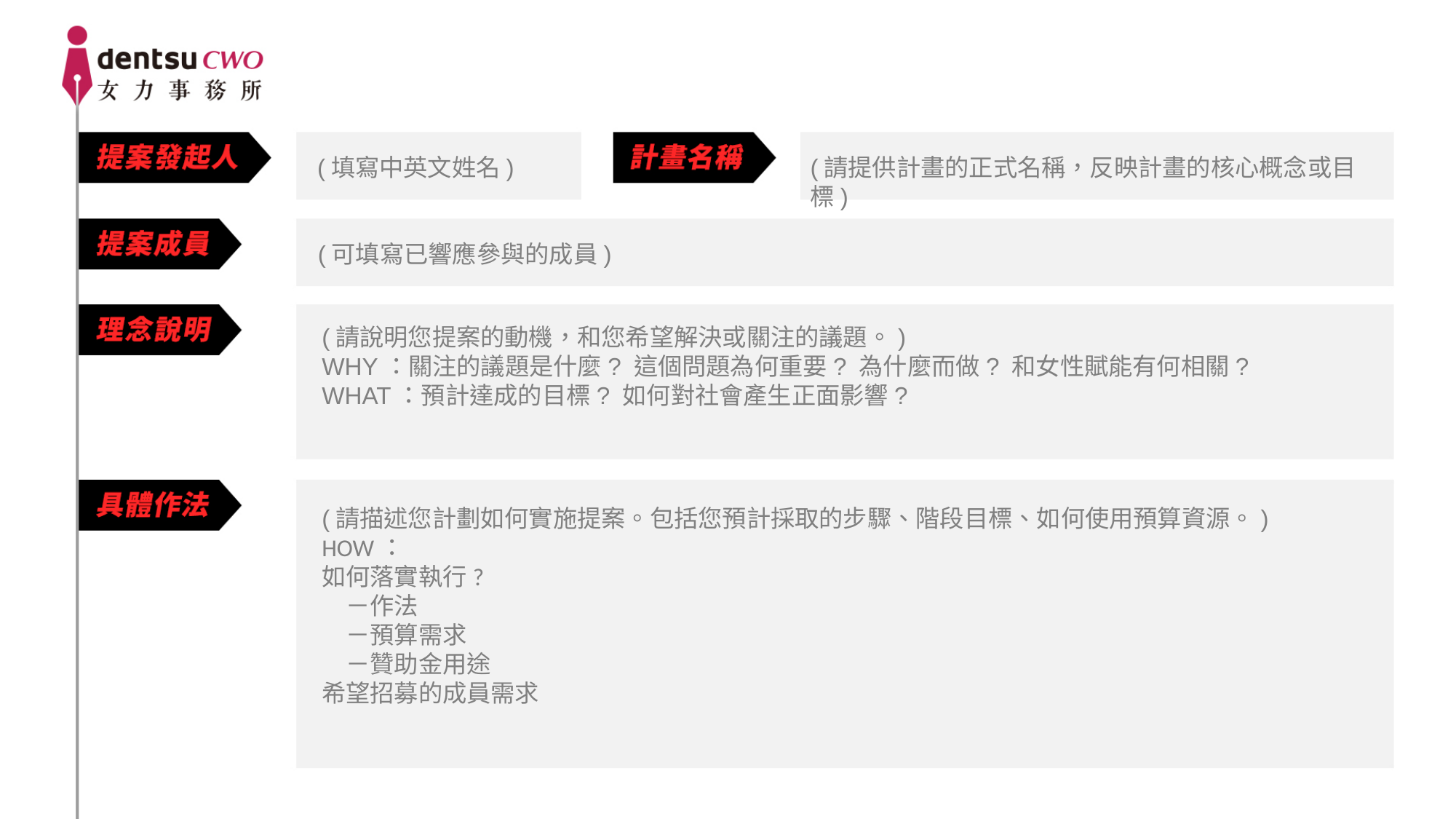

(填寫中英文姓名)
(請提供計畫的正式名稱，反映計畫的核心概念或目標)
(可填寫已響應參與的成員)
(請說明您提案的動機，和您希望解決或關注的議題。)
WHY：關注的議題是什麼? 這個問題為何重要? 為什麼而做? 和女性賦能有何相關?
WHAT：預計達成的目標? 如何對社會產生正面影響?
(請描述您計劃如何實施提案。包括您預計採取的步驟、階段目標、如何使用預算資源。)
HOW：
如何落實執行?
　－作法
　－預算需求
　－贊助金用途
希望招募的成員需求